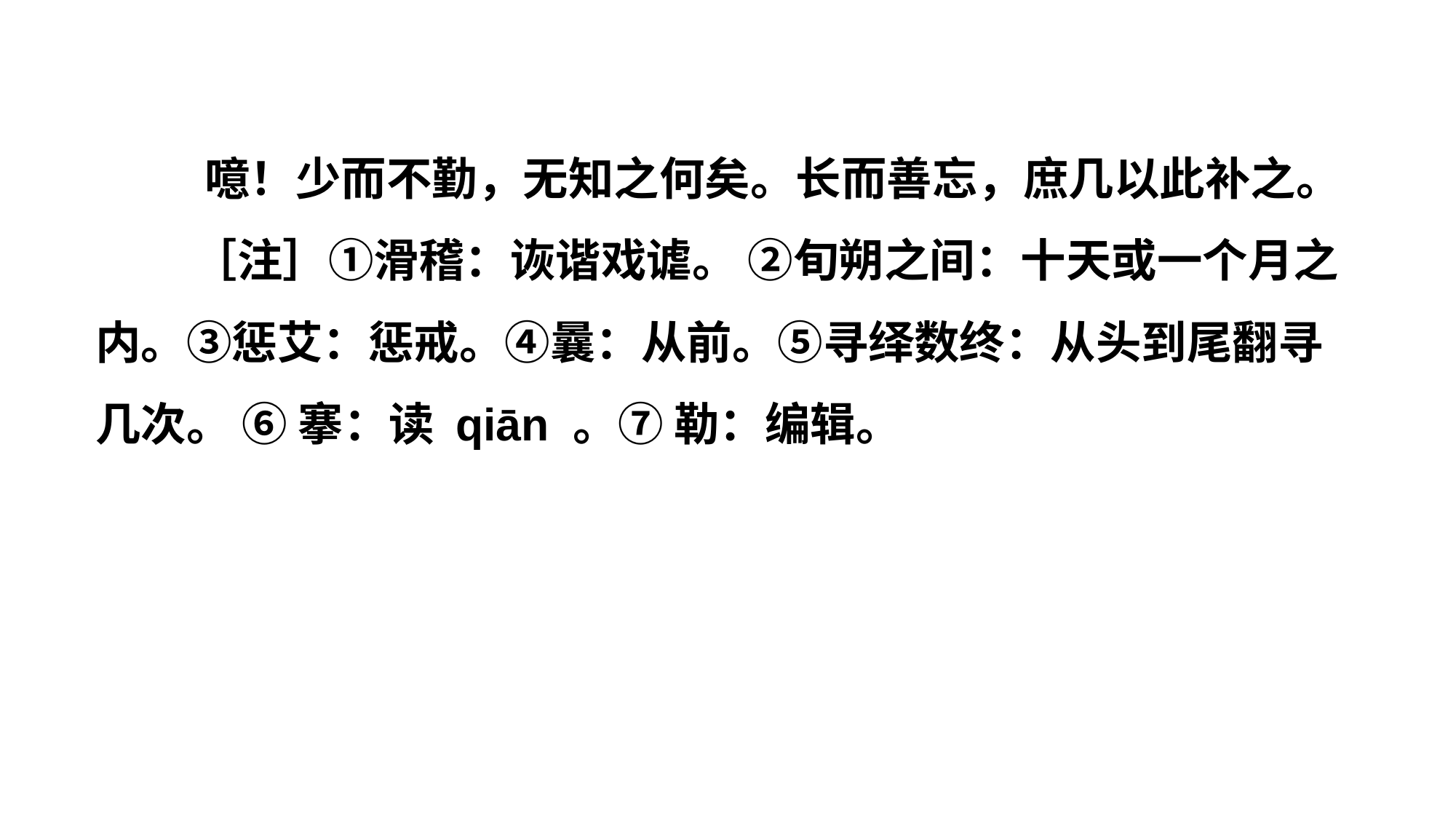

噫！少而不勤，无知之何矣。长而善忘，庶几以此补之。
［注］①滑稽：诙谐戏谑。 ②旬朔之间：十天或一个月之内。③惩艾：惩戒。④曩：从前。⑤寻绎数终：从头到尾翻寻几次。 ⑥ 搴：读 qiān 。⑦ 勒：编辑。